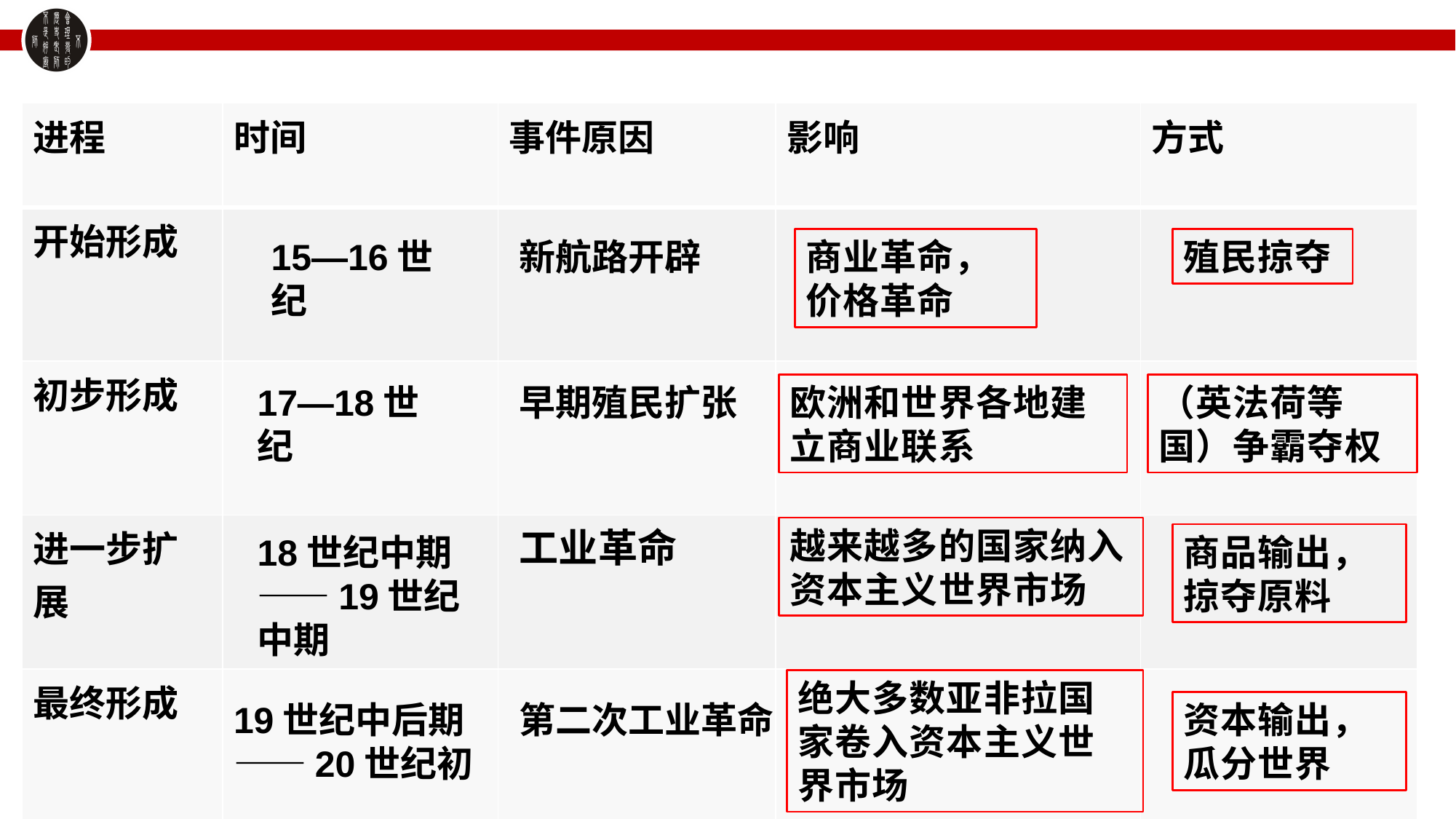

| 进程 | 时间 | 事件原因 | 影响 | 方式 |
| --- | --- | --- | --- | --- |
| 开始形成 |  |  |  |  |
| 初步形成 |  |  |  |  |
| 进一步扩展 |  |  |  |  |
| 最终形成 |  |  |  |  |
15—16世纪
新航路开辟
商业革命，价格革命
殖民掠夺
17—18世纪
早期殖民扩张
欧洲和世界各地建立商业联系
（英法荷等国）争霸夺权
工业革命
越来越多的国家纳入资本主义世界市场
18世纪中期——19世纪中期
商品输出，掠夺原料
绝大多数亚非拉国家卷入资本主义世界市场
19世纪中后期——20世纪初
第二次工业革命
资本输出，瓜分世界